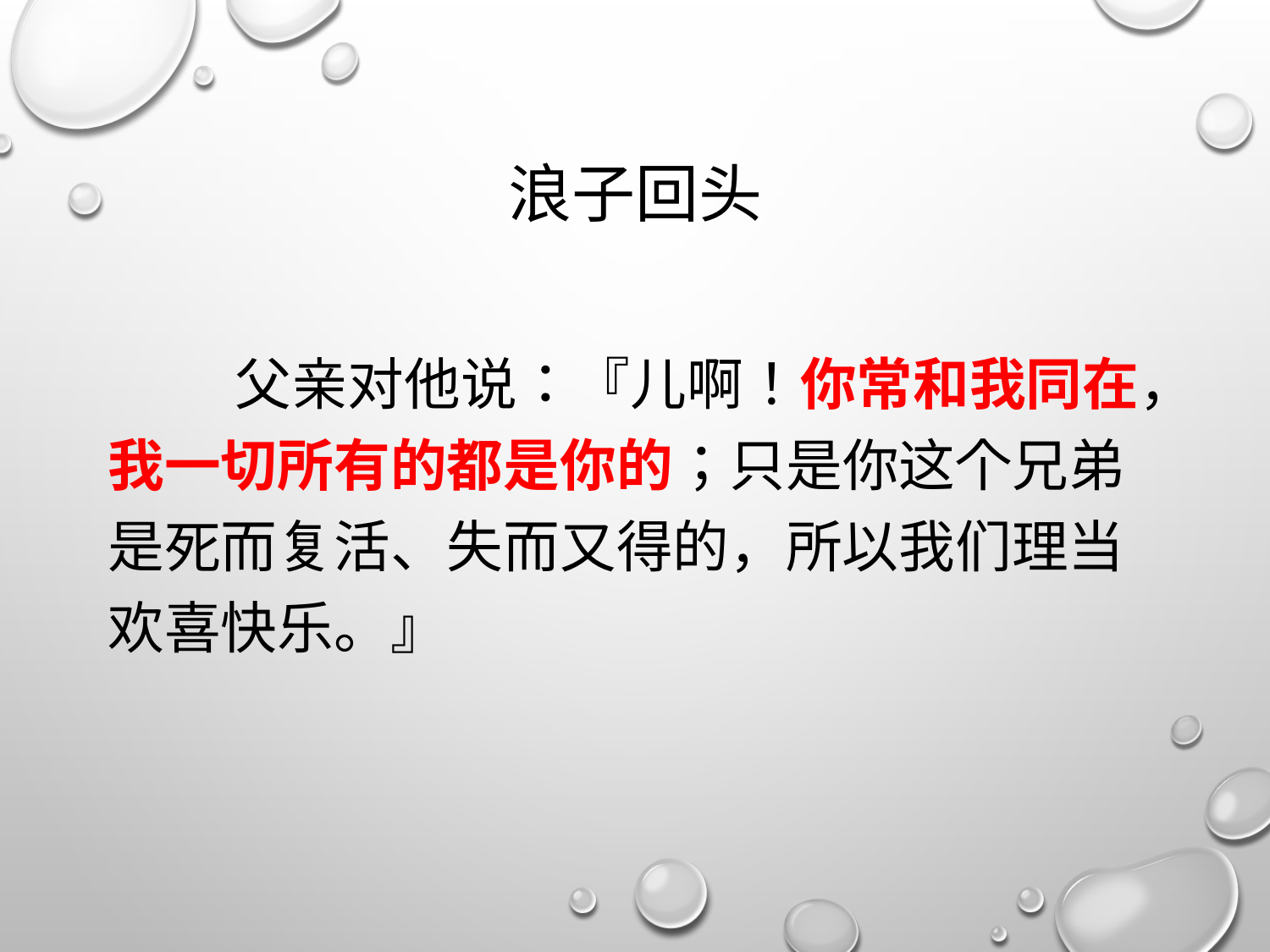

# 浪子回头
	父亲对他说：『儿啊！你常和我同在，我一切所有的都是你的；只是你这个兄弟是死而复活、失而又得的，所以我们理当欢喜快乐。』